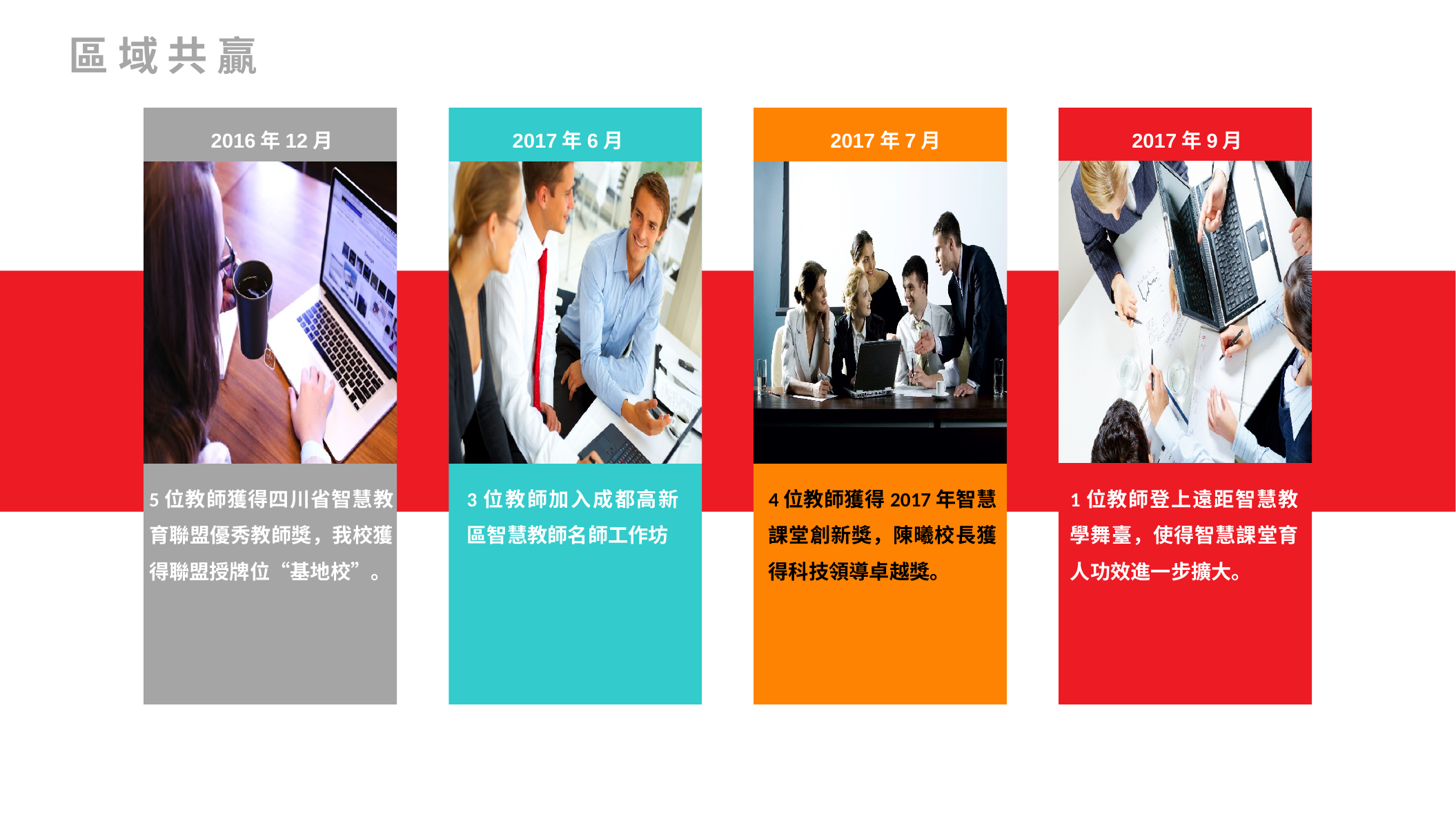

區 域 共 贏

        2016年12月
        2017年6月
        2017年7月
        2017年9月

5位教師獲得四川省智慧教育聯盟優秀教師獎，我校獲得聯盟授牌位“基地校”。

3位教師加入成都高新區智慧教師名師工作坊

4位教師獲得2017年智慧課堂創新獎，陳曦校長獲得科技領導卓越獎。

1位教師登上遠距智慧教學舞臺，使得智慧課堂育人功效進一步擴大。